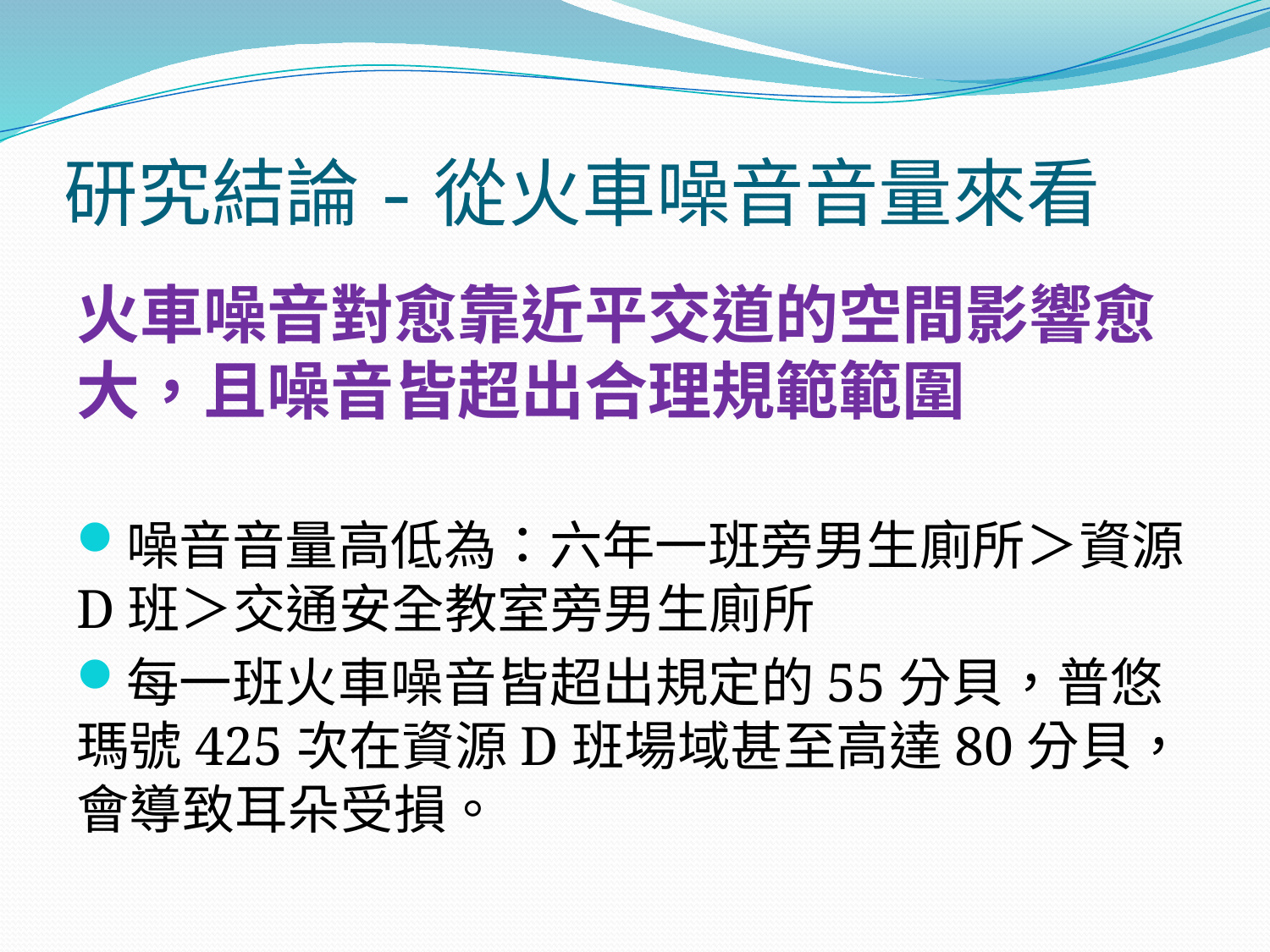

# 研究結論-從火車噪音音量來看
火車噪音對愈靠近平交道的空間影響愈大，且噪音皆超出合理規範範圍

噪音音量高低為：六年一班旁男生廁所＞資源D班＞交通安全教室旁男生廁所
每一班火車噪音皆超出規定的55分貝，普悠瑪號425次在資源D班場域甚至高達80分貝，會導致耳朵受損。